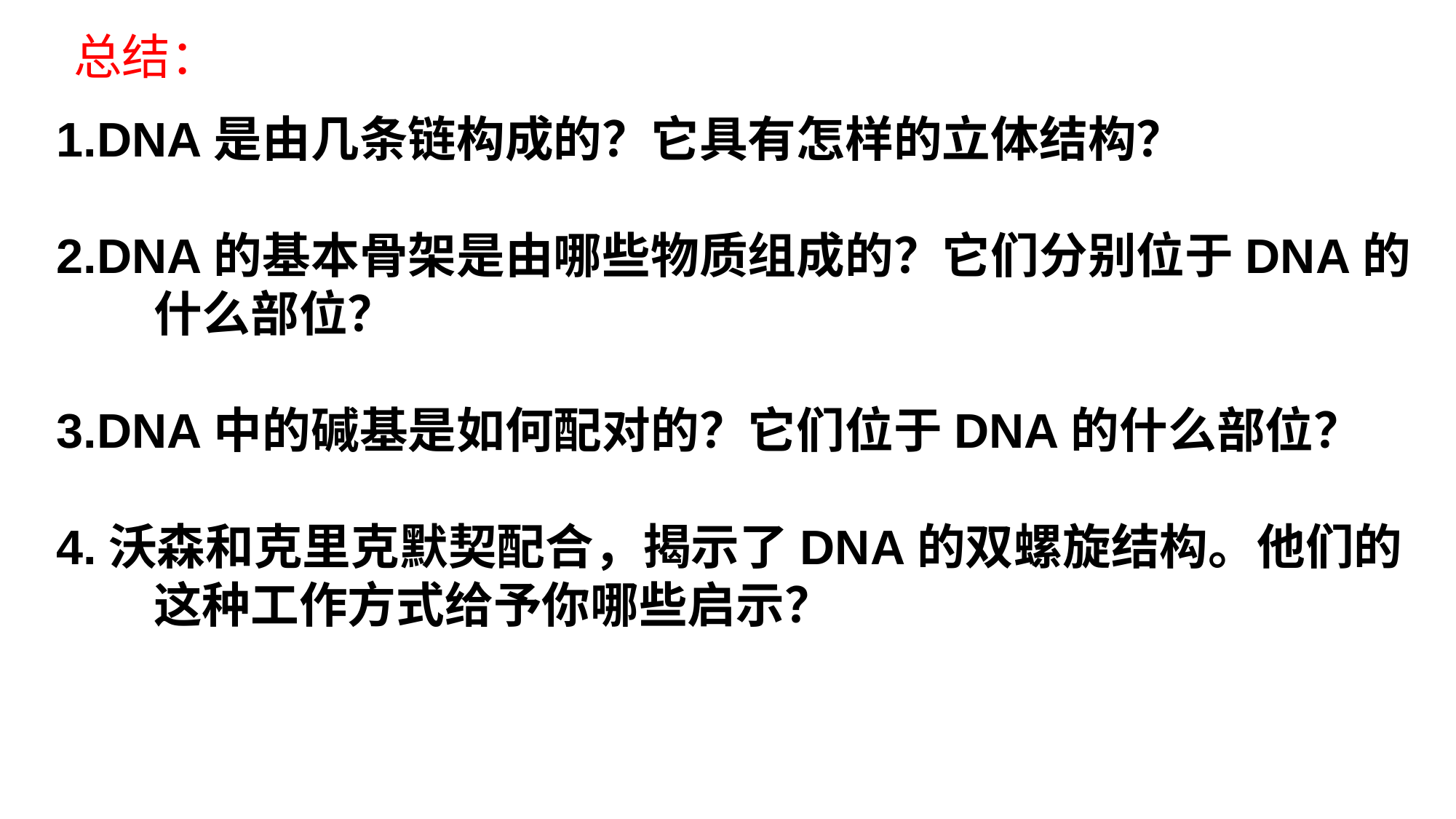

4
总结：
1.DNA是由几条链构成的？它具有怎样的立体结构？

2.DNA的基本骨架是由哪些物质组成的？它们分别位于DNA的什么部位？

3.DNA中的碱基是如何配对的？它们位于DNA的什么部位？

4.沃森和克里克默契配合，揭示了DNA的双螺旋结构。他们的这种工作方式给予你哪些启示？